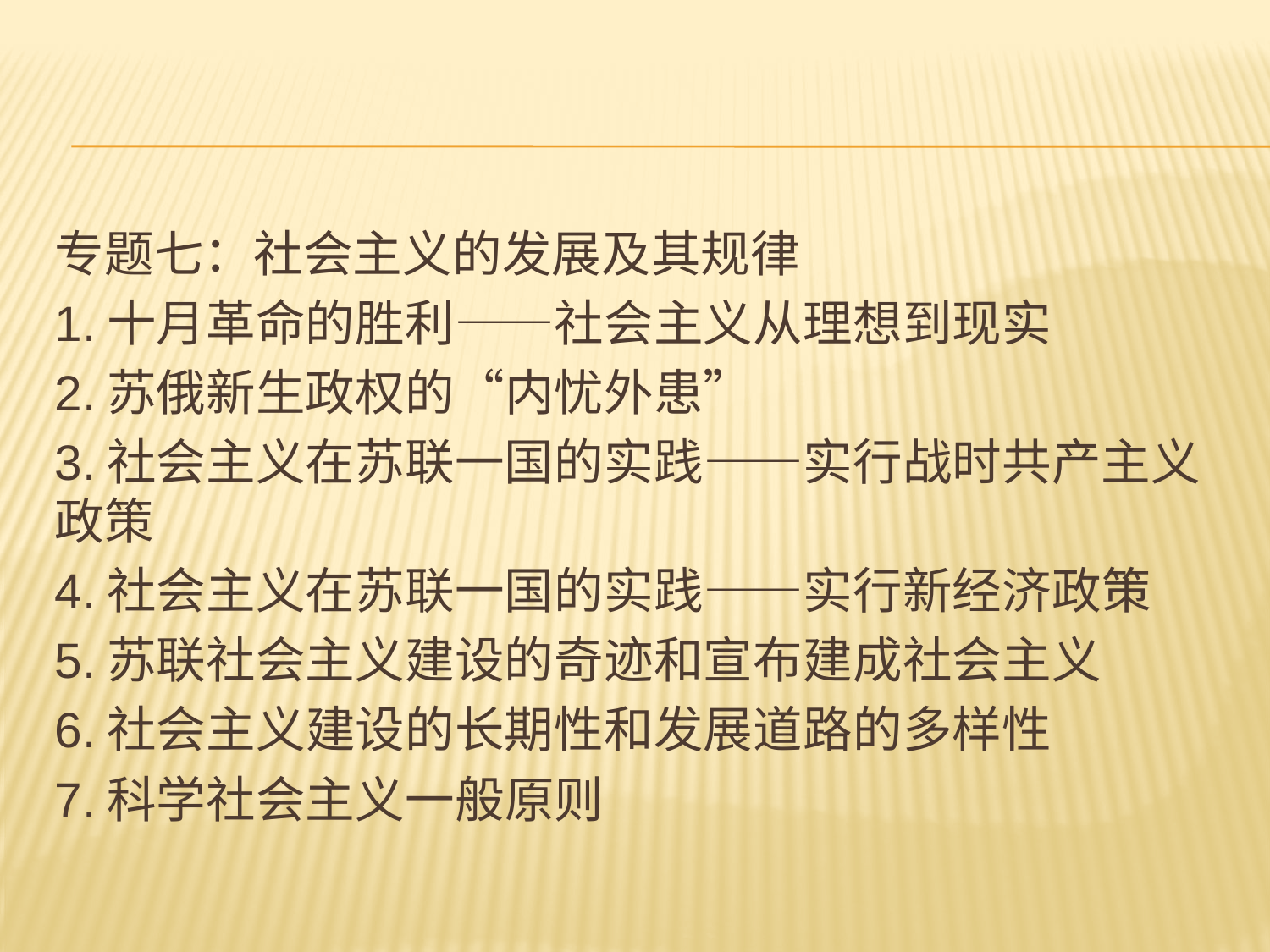

#
专题七：社会主义的发展及其规律
1.十月革命的胜利——社会主义从理想到现实
2.苏俄新生政权的“内忧外患”
3.社会主义在苏联一国的实践——实行战时共产主义政策
4.社会主义在苏联一国的实践——实行新经济政策
5.苏联社会主义建设的奇迹和宣布建成社会主义
6.社会主义建设的长期性和发展道路的多样性
7.科学社会主义一般原则